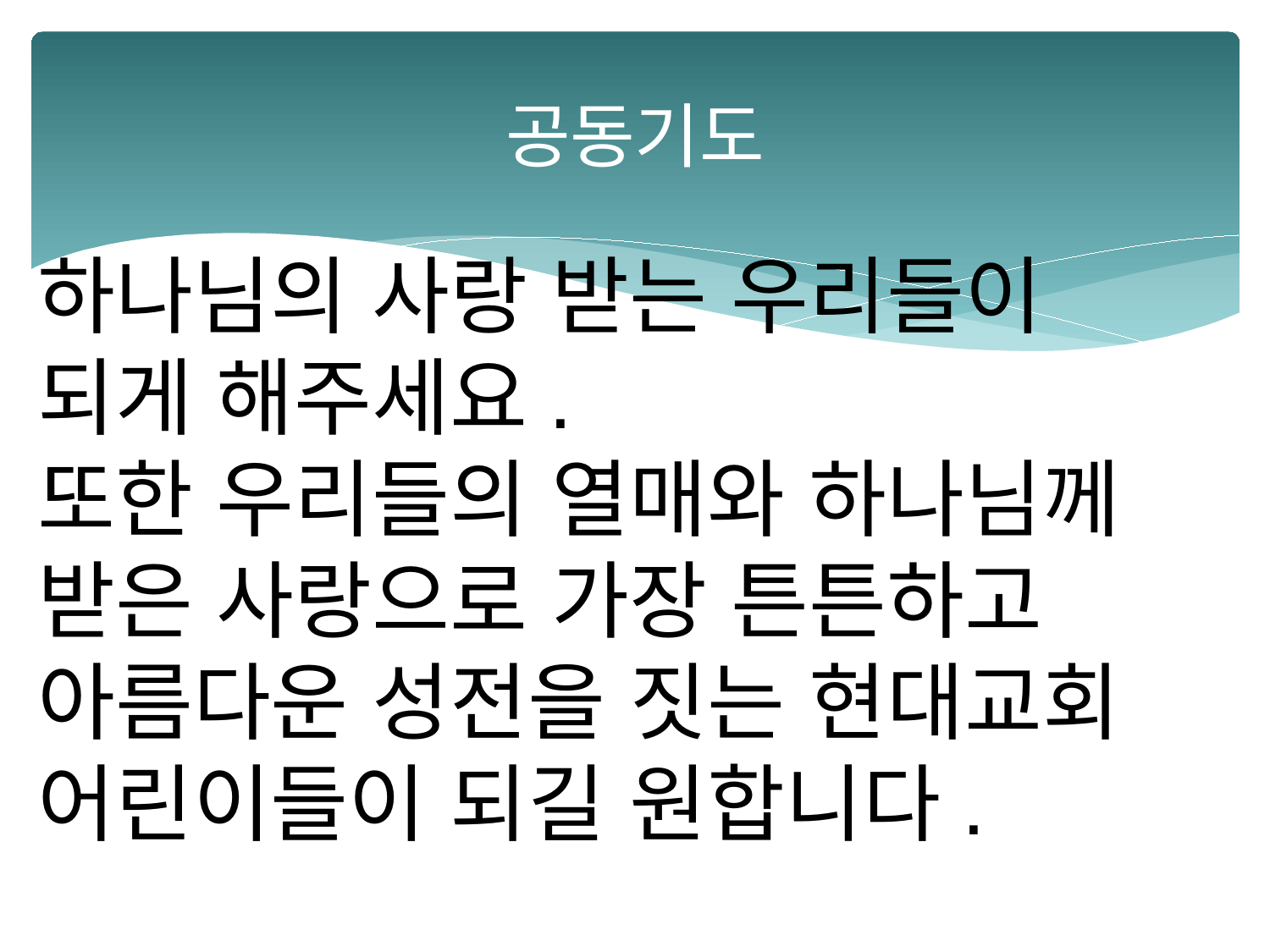

# 공동기도

하나님의 사랑 받는 우리들이
되게 해주세요.
또한 우리들의 열매와 하나님께
받은 사랑으로 가장 튼튼하고
아름다운 성전을 짓는 현대교회
어린이들이 되길 원합니다.